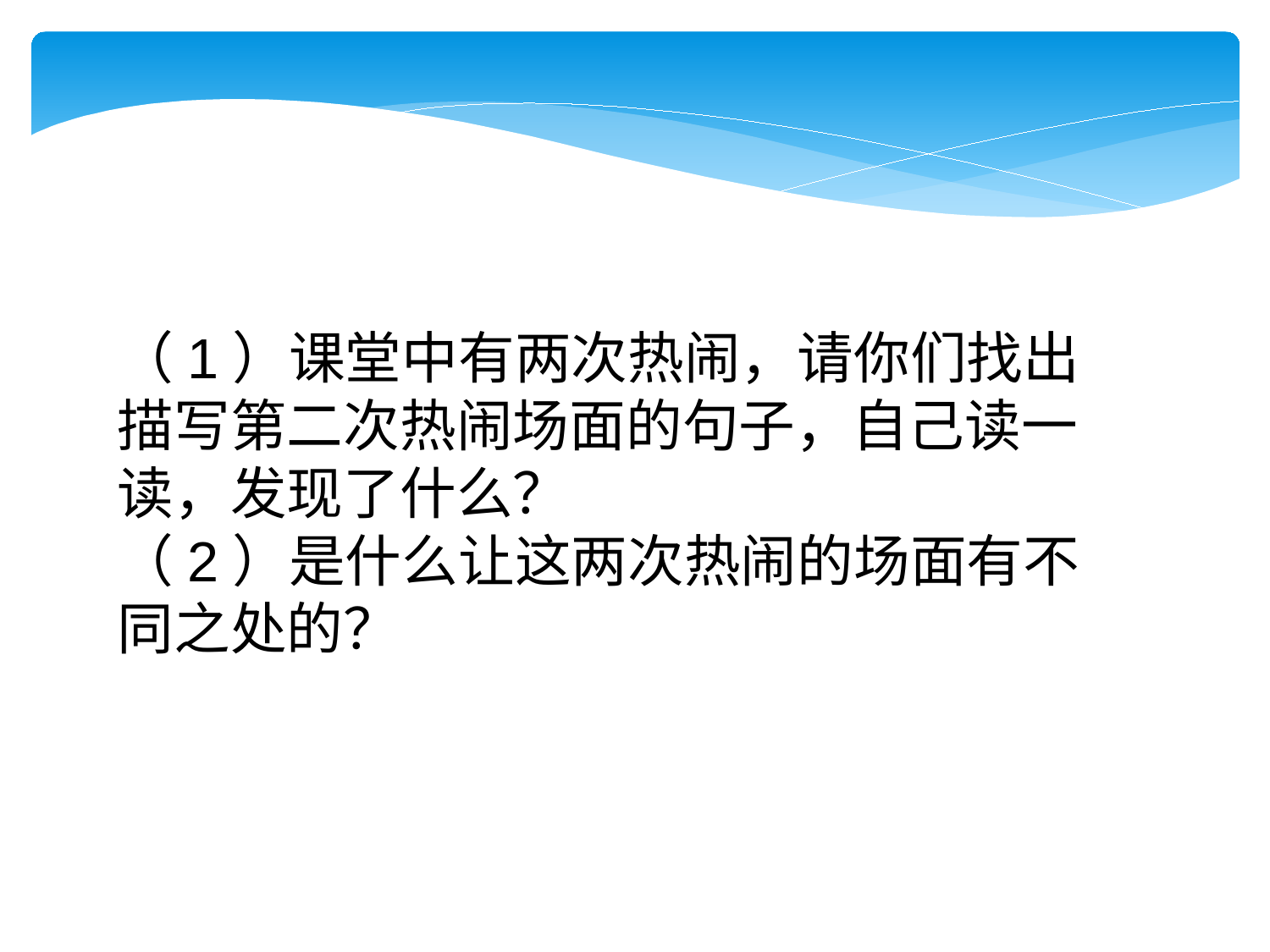

（1）课堂中有两次热闹，请你们找出描写第二次热闹场面的句子，自己读一读，发现了什么？
（2）是什么让这两次热闹的场面有不同之处的？